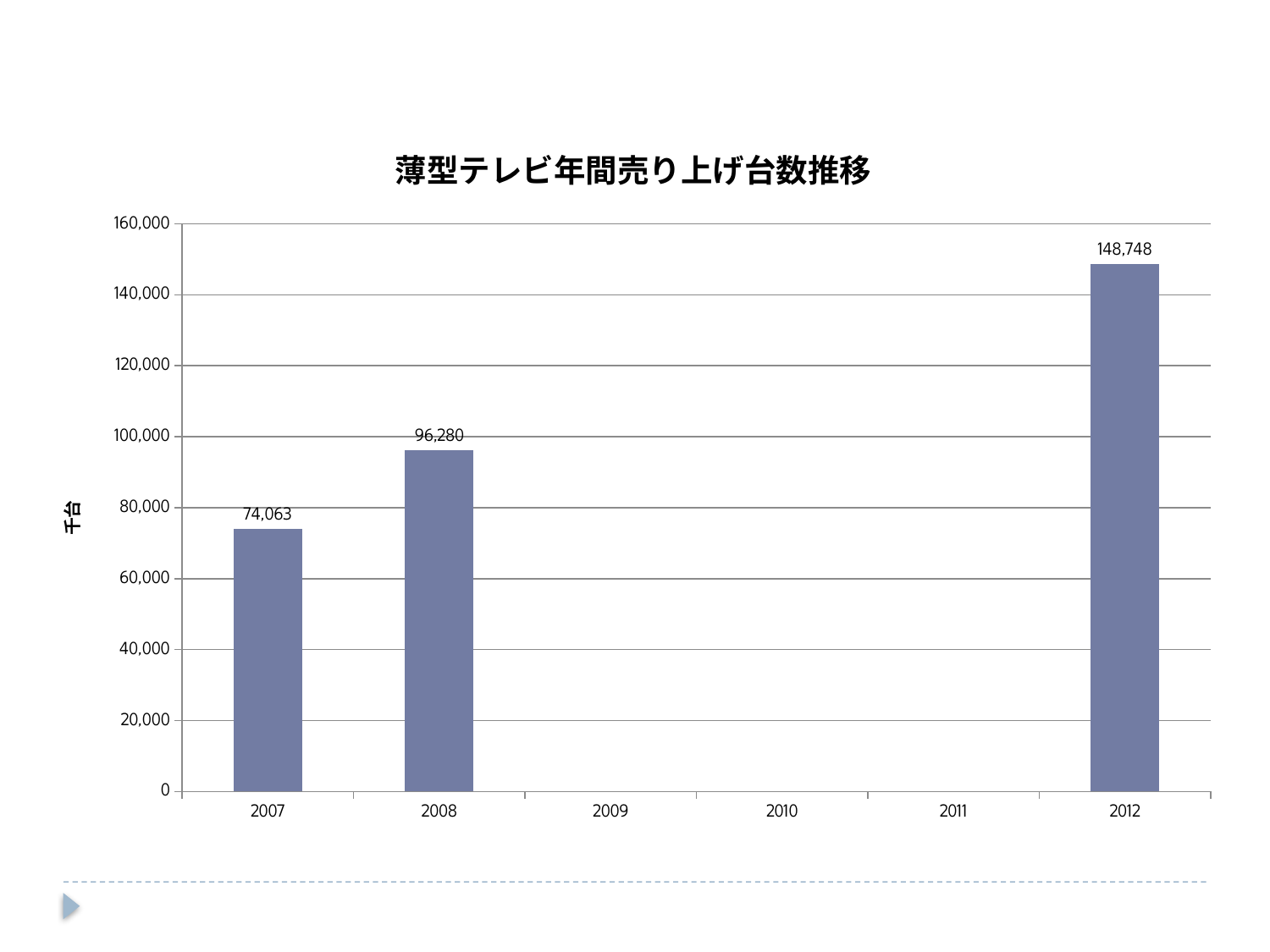

### Chart: 薄型テレビ年間売り上げ台数推移

| Category |  |
|---|---|
| 2007.0 | 74063.0 |
| 2008.0 | 96280.0 |
| 2009.0 | None |
| 2010.0 | None |
| 2011.0 | None |
| 2012.0 | 148748.0 |